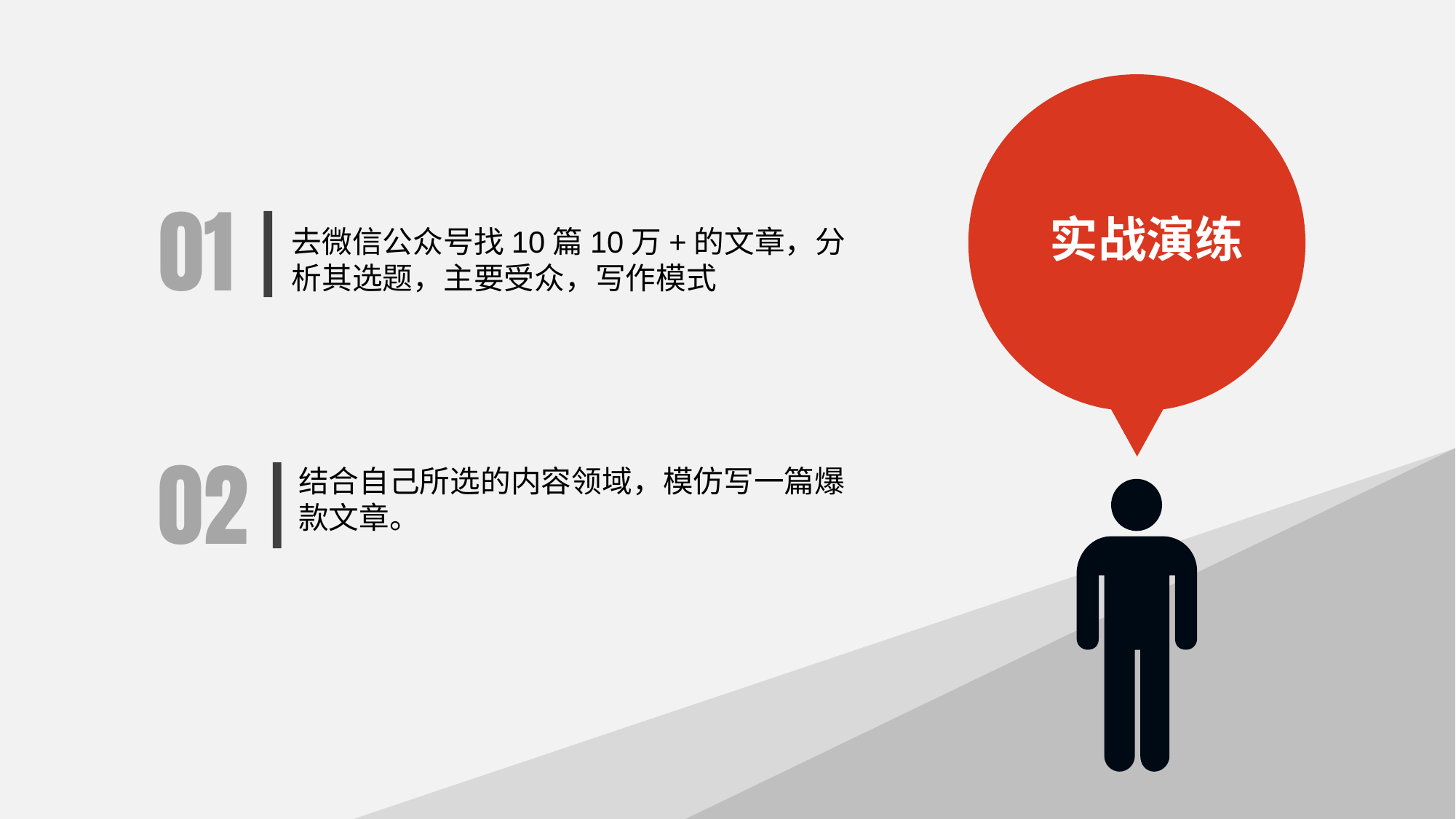

01
实战演练

去微信公众号找10篇10万+的文章，分析其选题，主要受众，写作模式
02

结合自己所选的内容领域，模仿写一篇爆款文章。